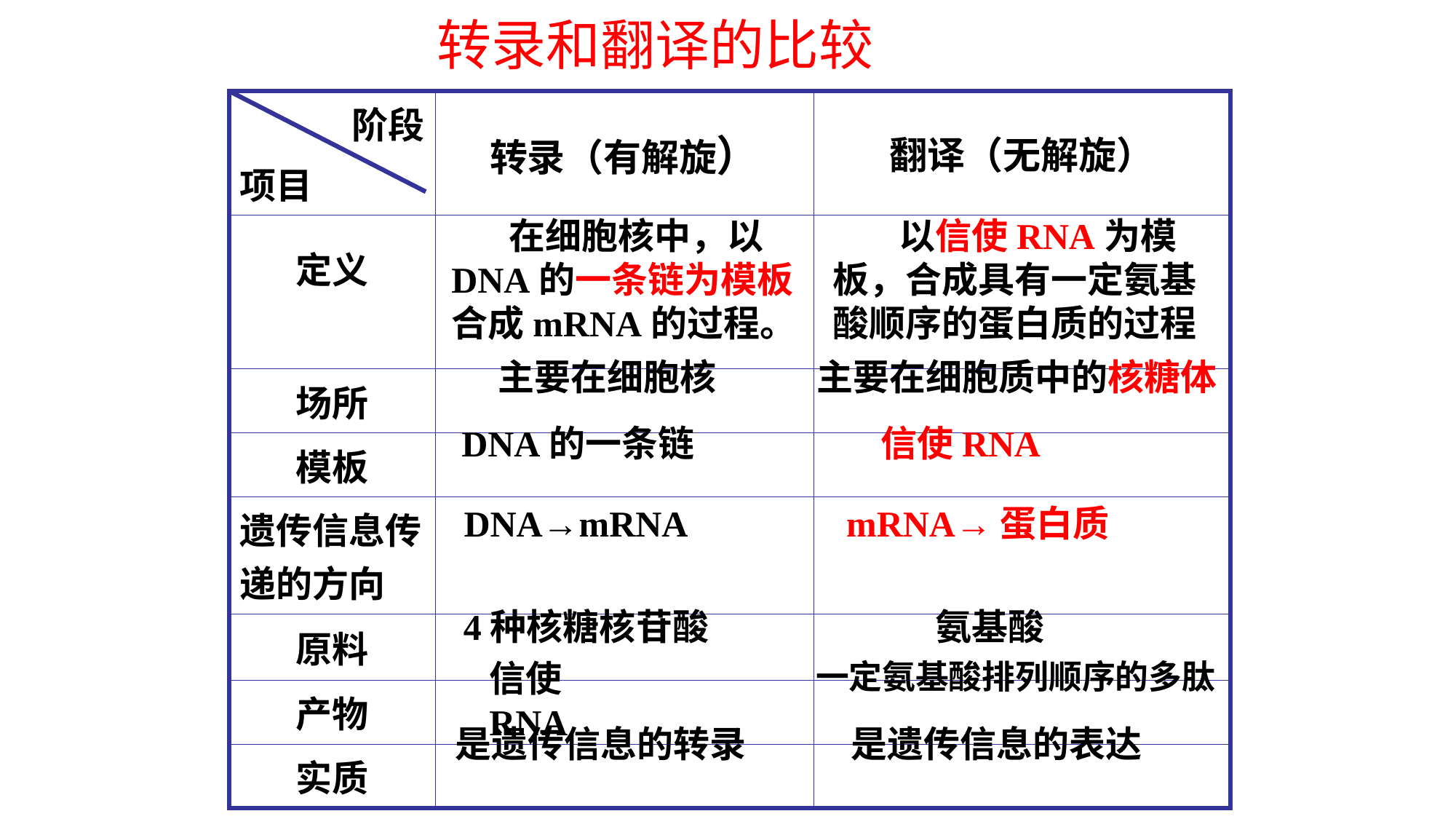

转录和翻译的比较
| 阶段 项目 | 转录（有解旋） | 翻译（无解旋） |
| --- | --- | --- |
| 定义 |  |  |
| 场所 |  |  |
| 模板 |  |  |
| 遗传信息传递的方向 |  |  |
| 原料 |  |  |
| 产物 |  |  |
| 实质 |  |  |

      在细胞核中，以DNA的一条链为模板合成mRNA的过程。
       以信使RNA为模板，合成具有一定氨基酸顺序的蛋白质的过程
主要在细胞核
主要在细胞质中的核糖体
DNA的一条链
信使RNA
DNA→mRNA
mRNA→蛋白质
4种核糖核苷酸
氨基酸
信使RNA
一定氨基酸排列顺序的多肽
是遗传信息的转录
是遗传信息的表达